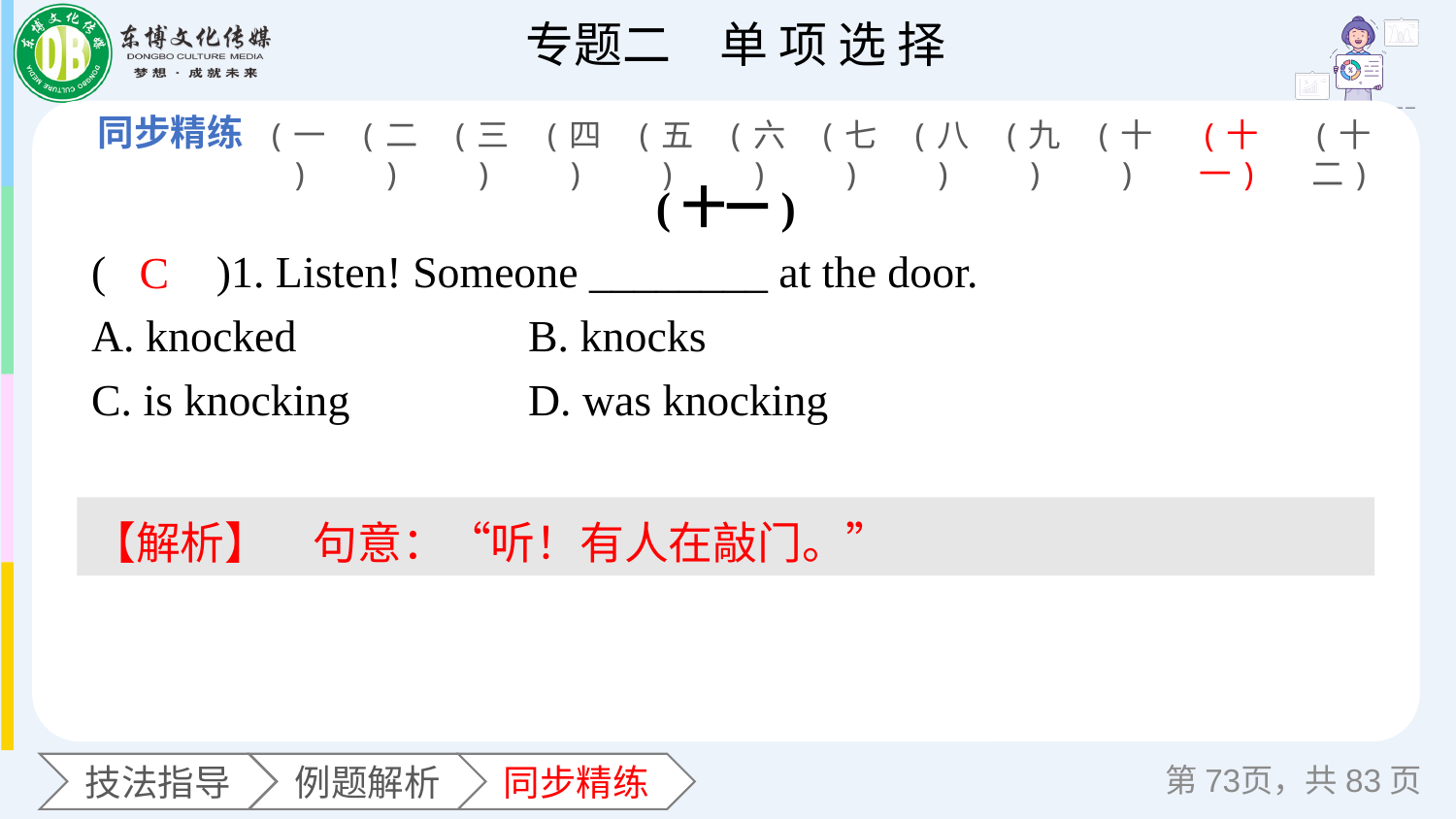

(一)
(二)
(三)
(四)
(五)
(六)
(七)
(八)
(九)
(十)
(十一)
(十二)
(十一)
(　　)1. Listen! Someone ________ at the door.
A. knocked    		B. knocks
C. is knocking    	D. was knocking
C
【解析】　句意：“听！有人在敲门。”
第73页，共83页